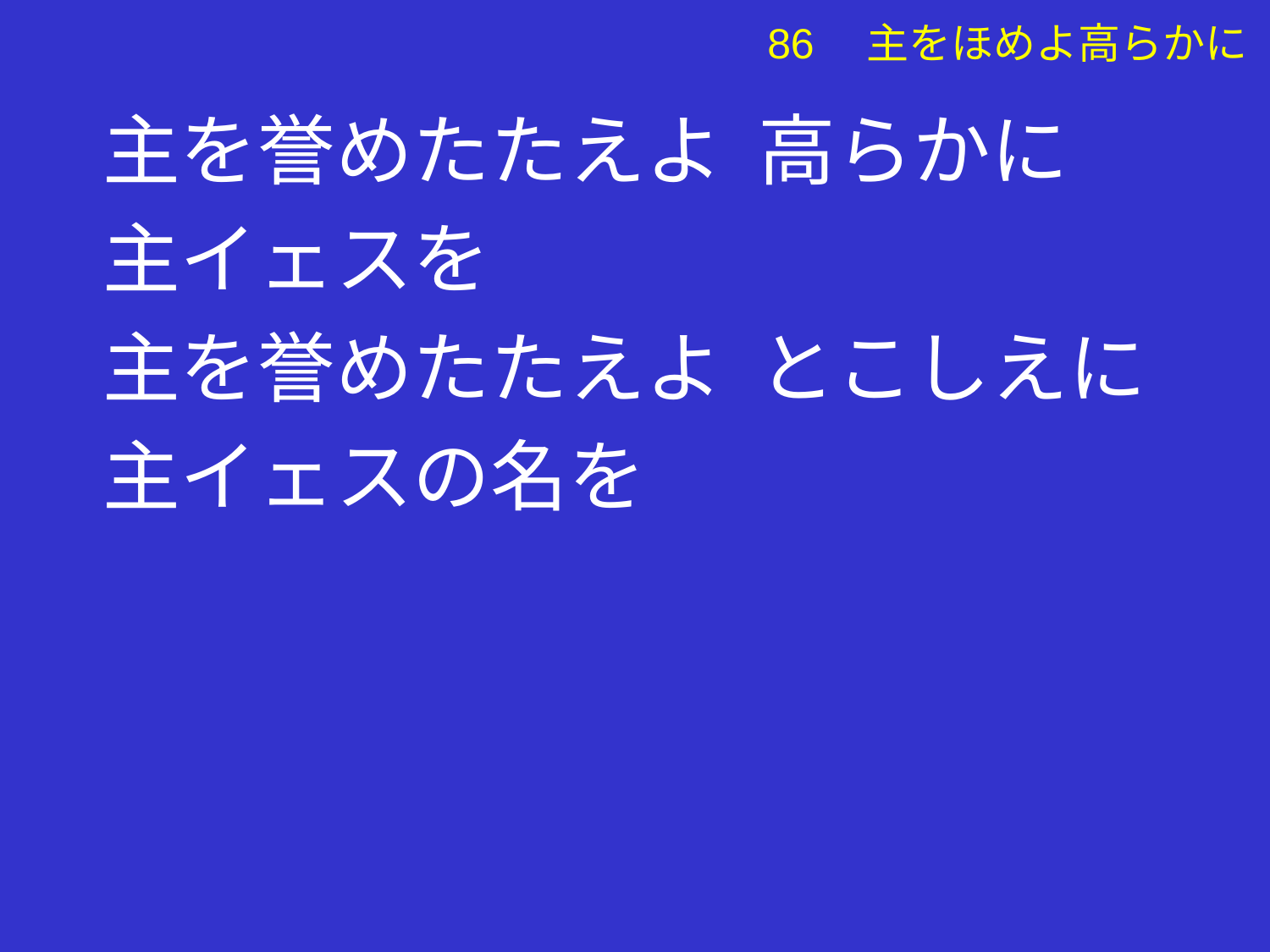

主を誉めたたえよ  高らかに
主イェスを
主を誉めたたえよ  とこしえに
主イェスの名を

# 86　主をほめよ高らかに